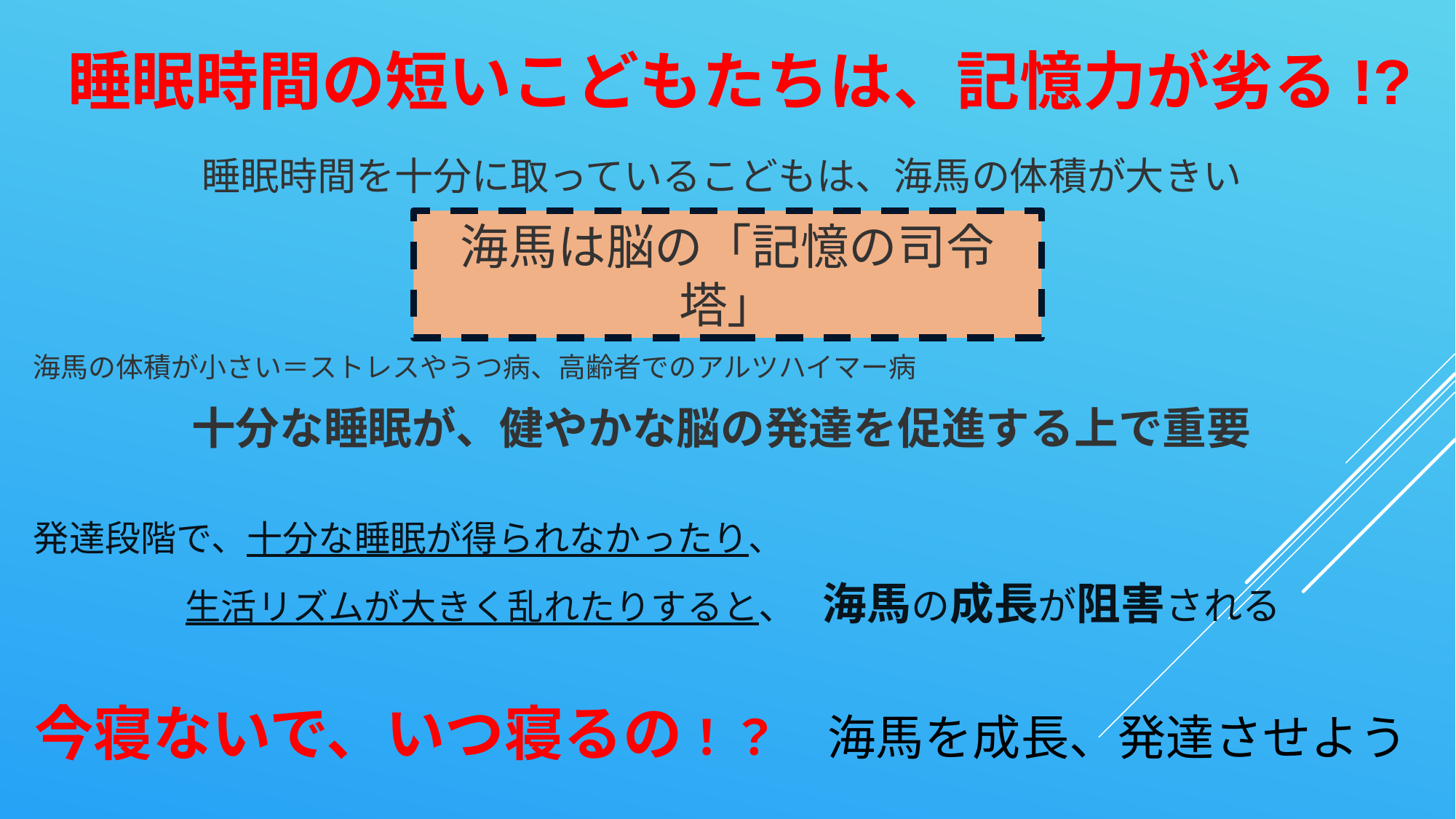

# 睡眠時間の短いこどもたちは、記憶力が劣る!?
睡眠時間を十分に取っているこどもは、海馬の体積が大きい

海馬の体積が小さい＝ストレスやうつ病、高齢者でのアルツハイマー病
十分な睡眠が、健やかな脳の発達を促進する上で重要

発達段階で、十分な睡眠が得られなかったり、
                  生活リズムが大きく乱れたりすると、   海馬の成長が阻害される

今寝ないで、いつ寝るの！？　海馬を成長、発達させよう

海馬は脳の「記憶の司令塔」